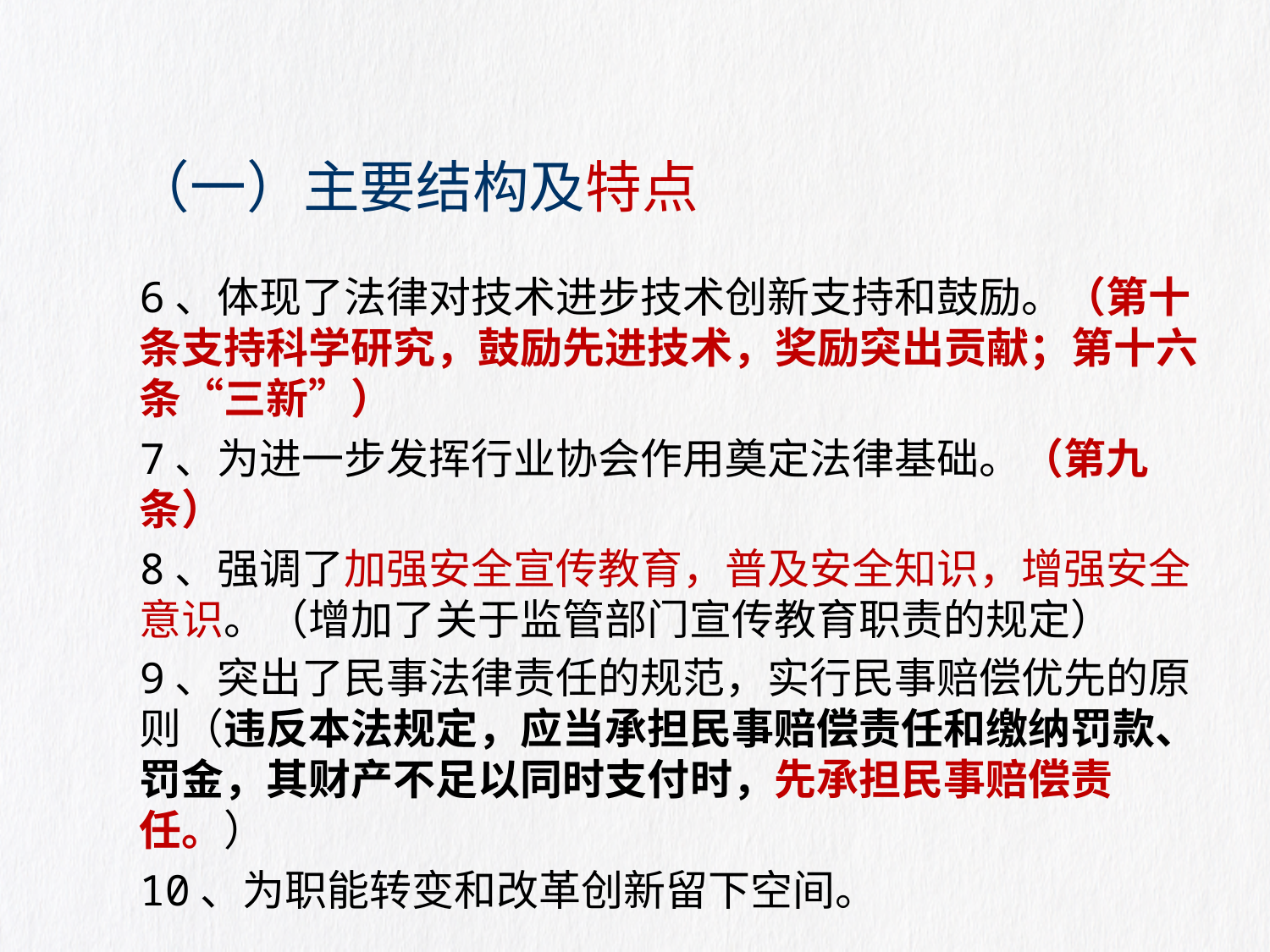

# （一）主要结构及特点
6、体现了法律对技术进步技术创新支持和鼓励。（第十条支持科学研究，鼓励先进技术，奖励突出贡献；第十六条“三新”）
7、为进一步发挥行业协会作用奠定法律基础。（第九条）
8、强调了加强安全宣传教育，普及安全知识，增强安全意识。（增加了关于监管部门宣传教育职责的规定）
9、突出了民事法律责任的规范，实行民事赔偿优先的原则（违反本法规定，应当承担民事赔偿责任和缴纳罚款、罚金，其财产不足以同时支付时，先承担民事赔偿责任。）
10、为职能转变和改革创新留下空间。
12